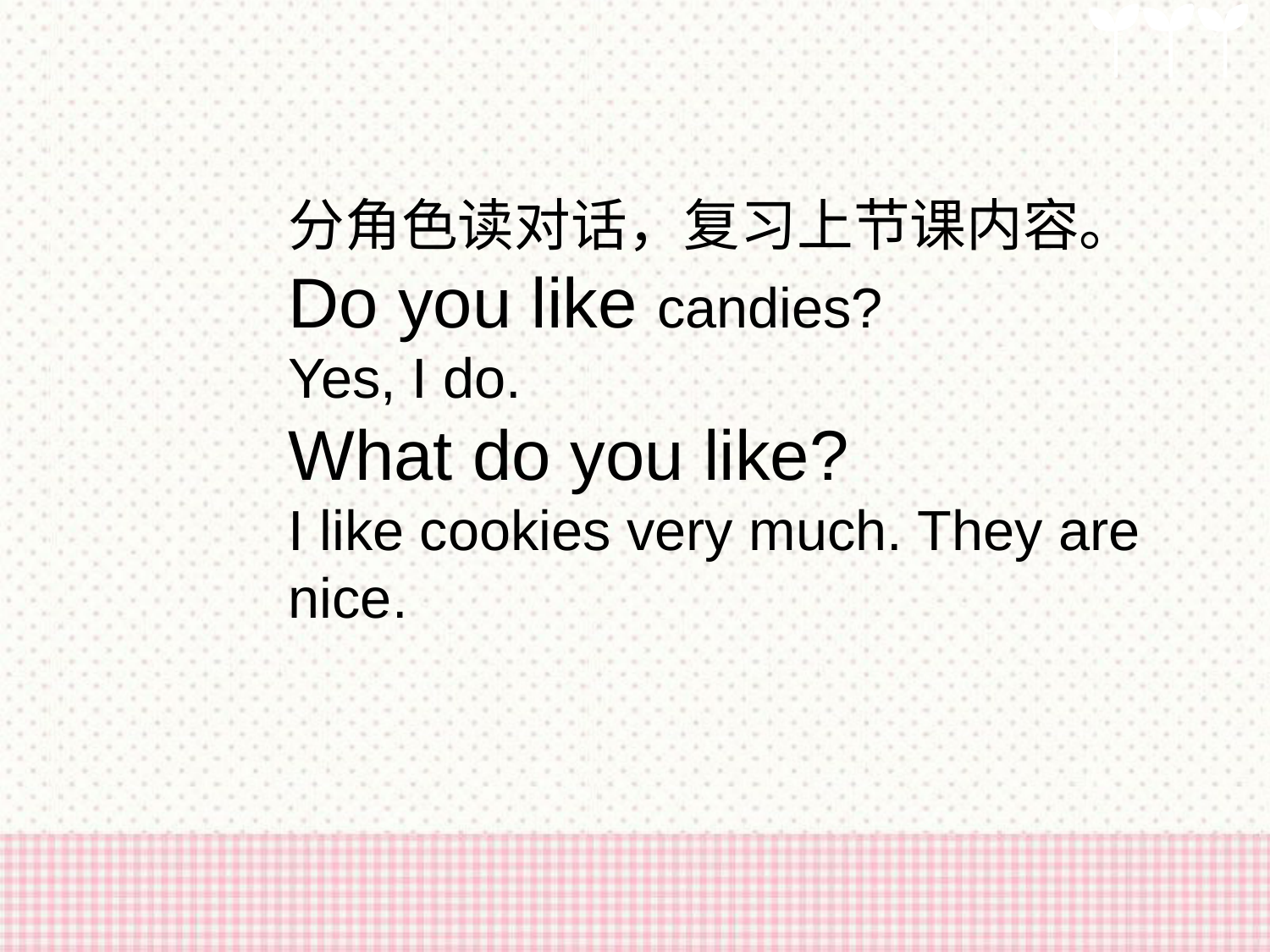

分角色读对话，复习上节课内容。
Do you like candies?
Yes, I do.
What do you like?
I like cookies very much. They are nice.